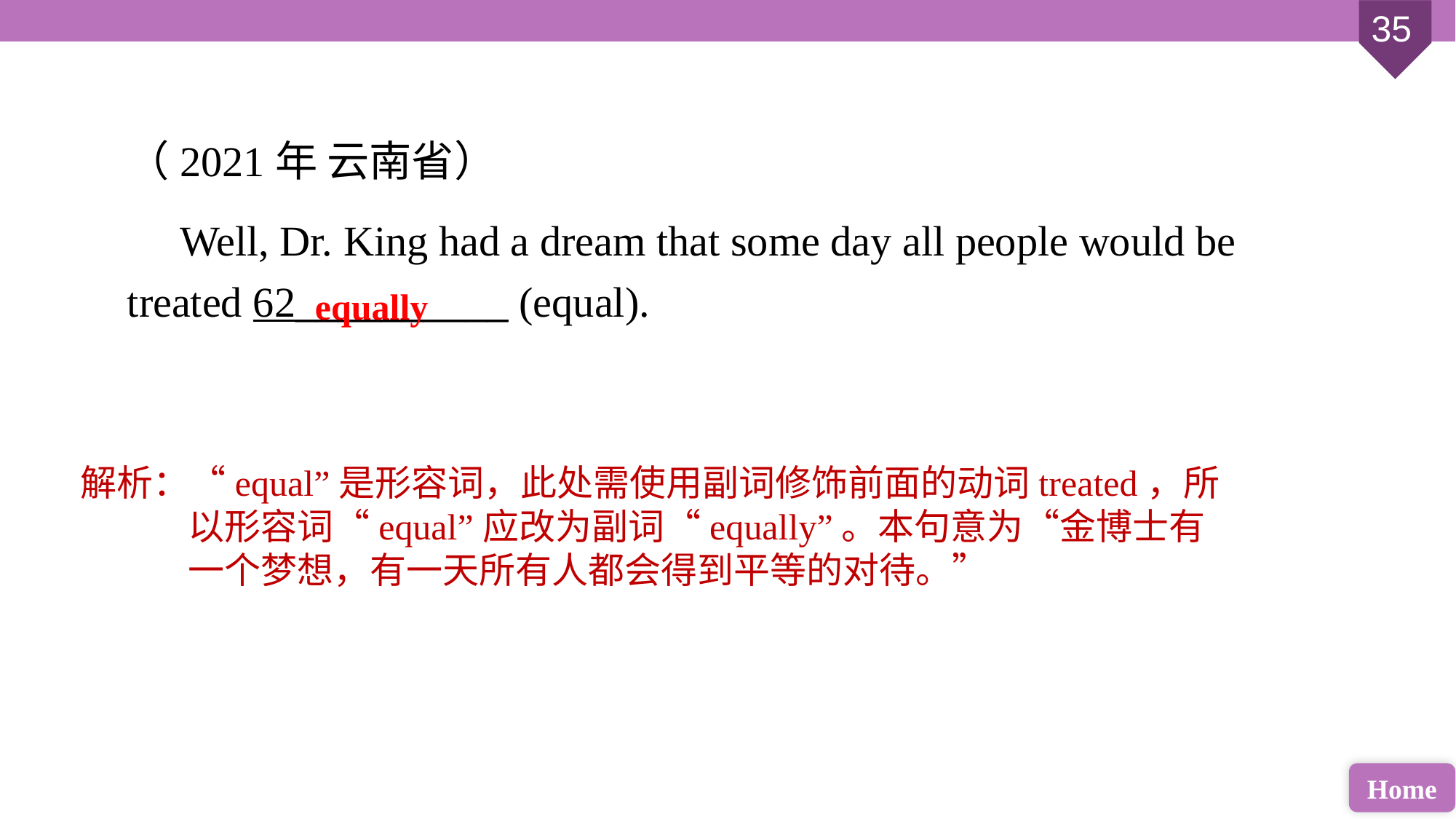

（2021年 云南省）
     Well, Dr. King had a dream that some day all people would be treated 62__________ (equal).
equally
解析：“equal”是形容词，此处需使用副词修饰前面的动词treated，所以形容词“equal”应改为副词“equally”。本句意为“金博士有一个梦想，有一天所有人都会得到平等的对待。”